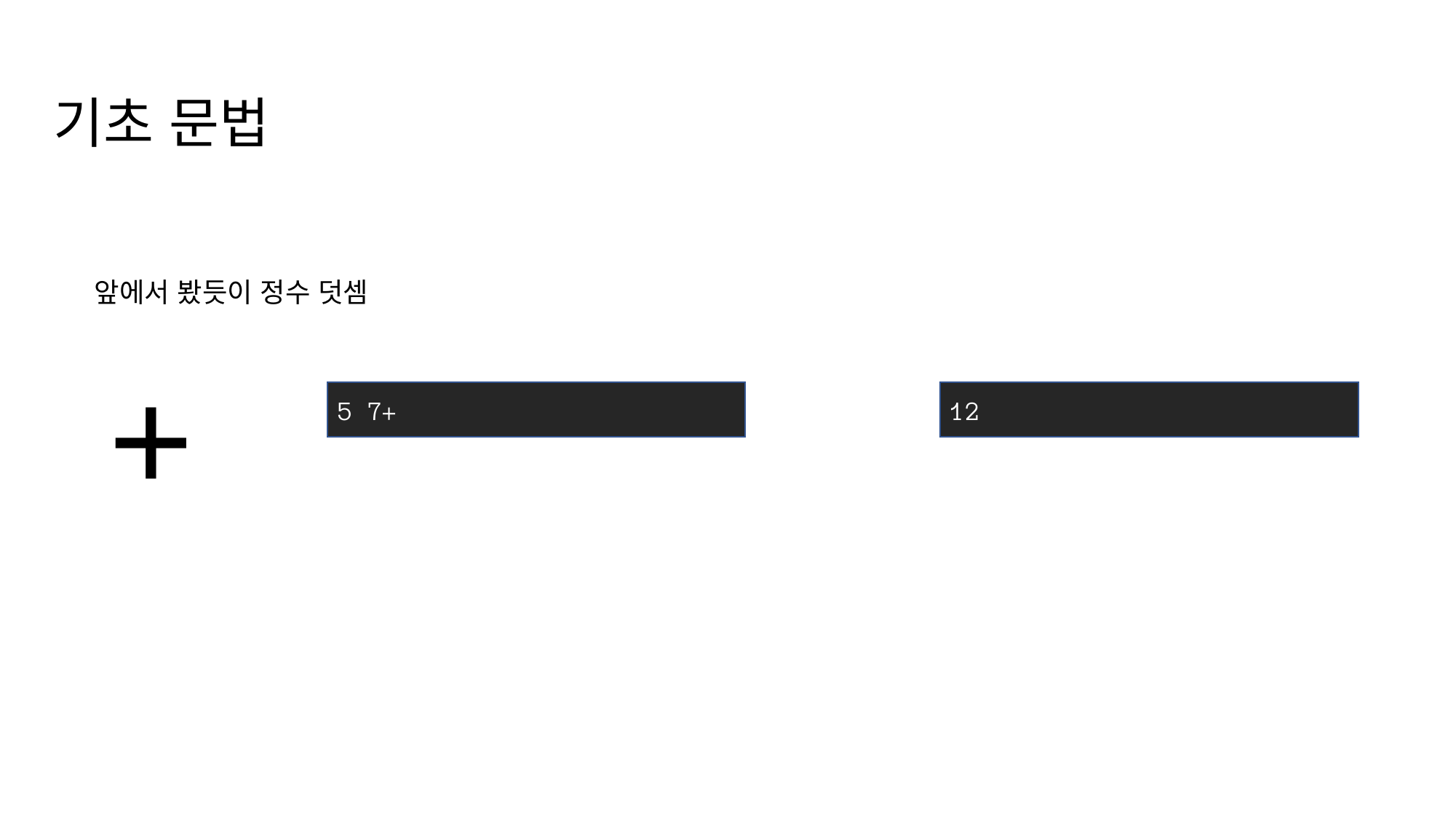

기초 문법
+
앞에서 봤듯이 정수 덧셈
5 7+
12